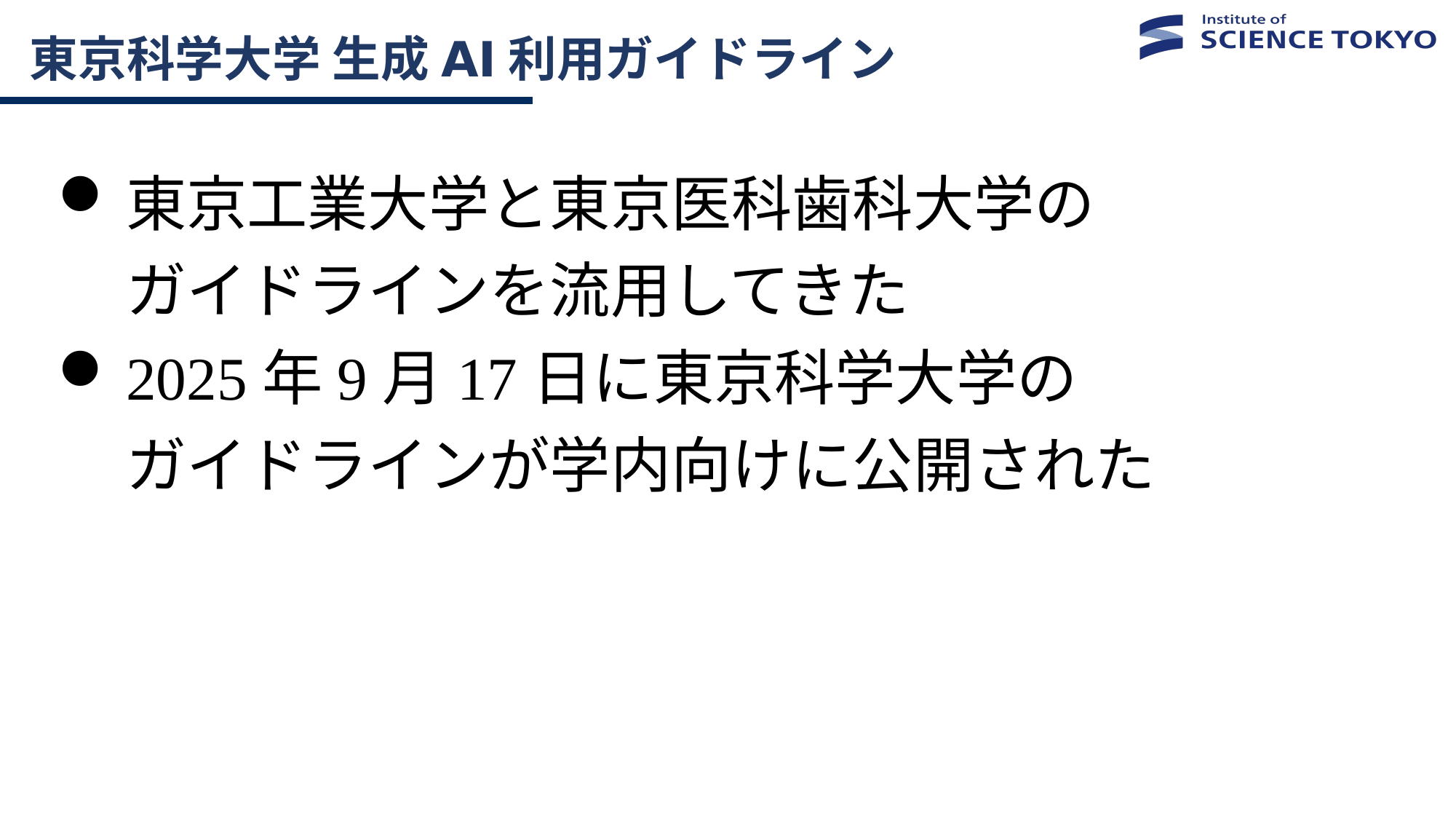

# 東京科学大学 生成AI利用ガイドライン
東京工業大学と東京医科歯科大学の
ガイドラインを流用してきた
2025年9月17日に東京科学大学の
ガイドラインが学内向けに公開された